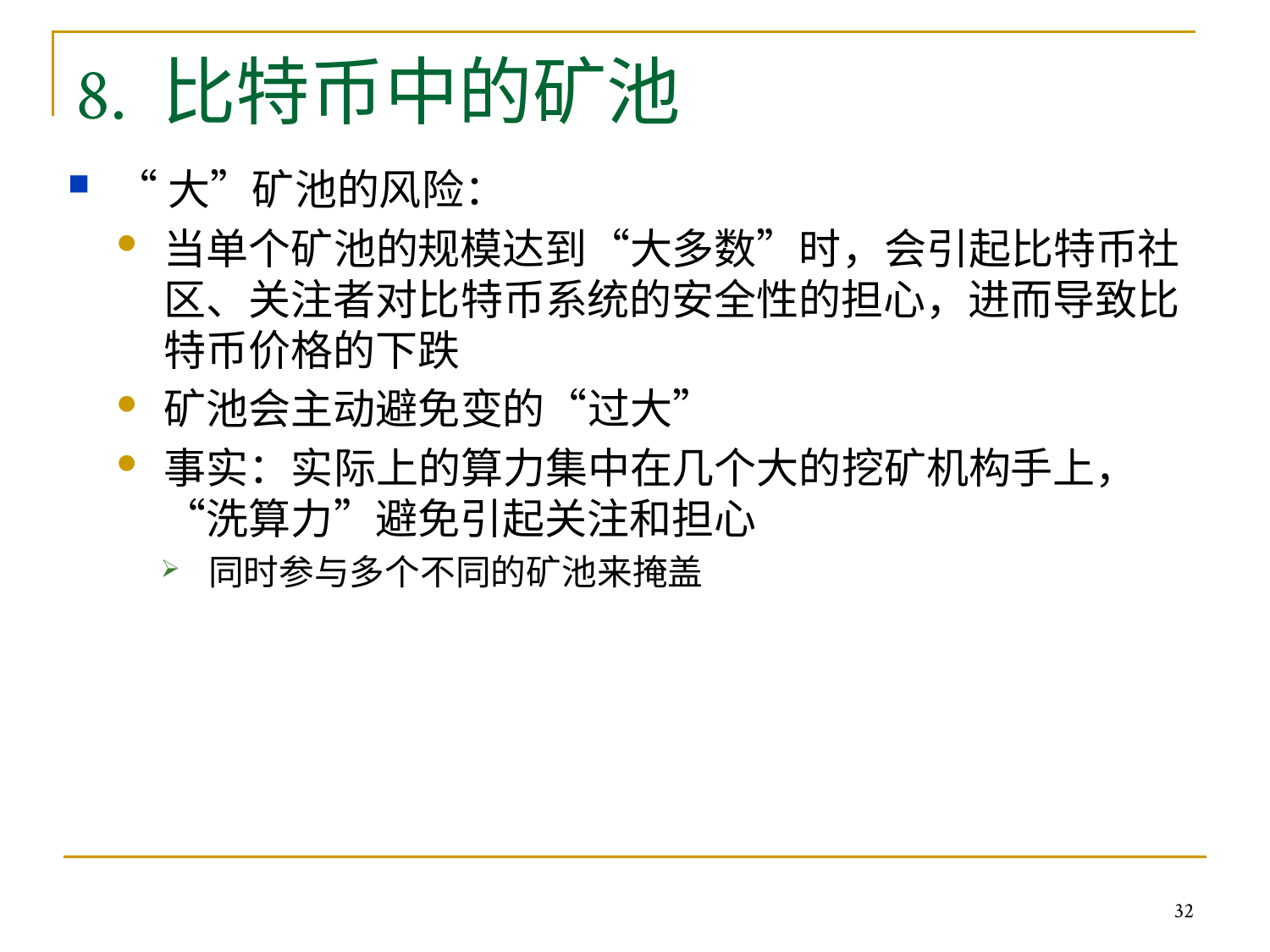

8. 比特币中的矿池
“大”矿池的风险：
当单个矿池的规模达到“大多数”时，会引起比特币社区、关注者对比特币系统的安全性的担心，进而导致比特币价格的下跌
矿池会主动避免变的“过大”
事实：实际上的算力集中在几个大的挖矿机构手上，“洗算力”避免引起关注和担心
同时参与多个不同的矿池来掩盖

32